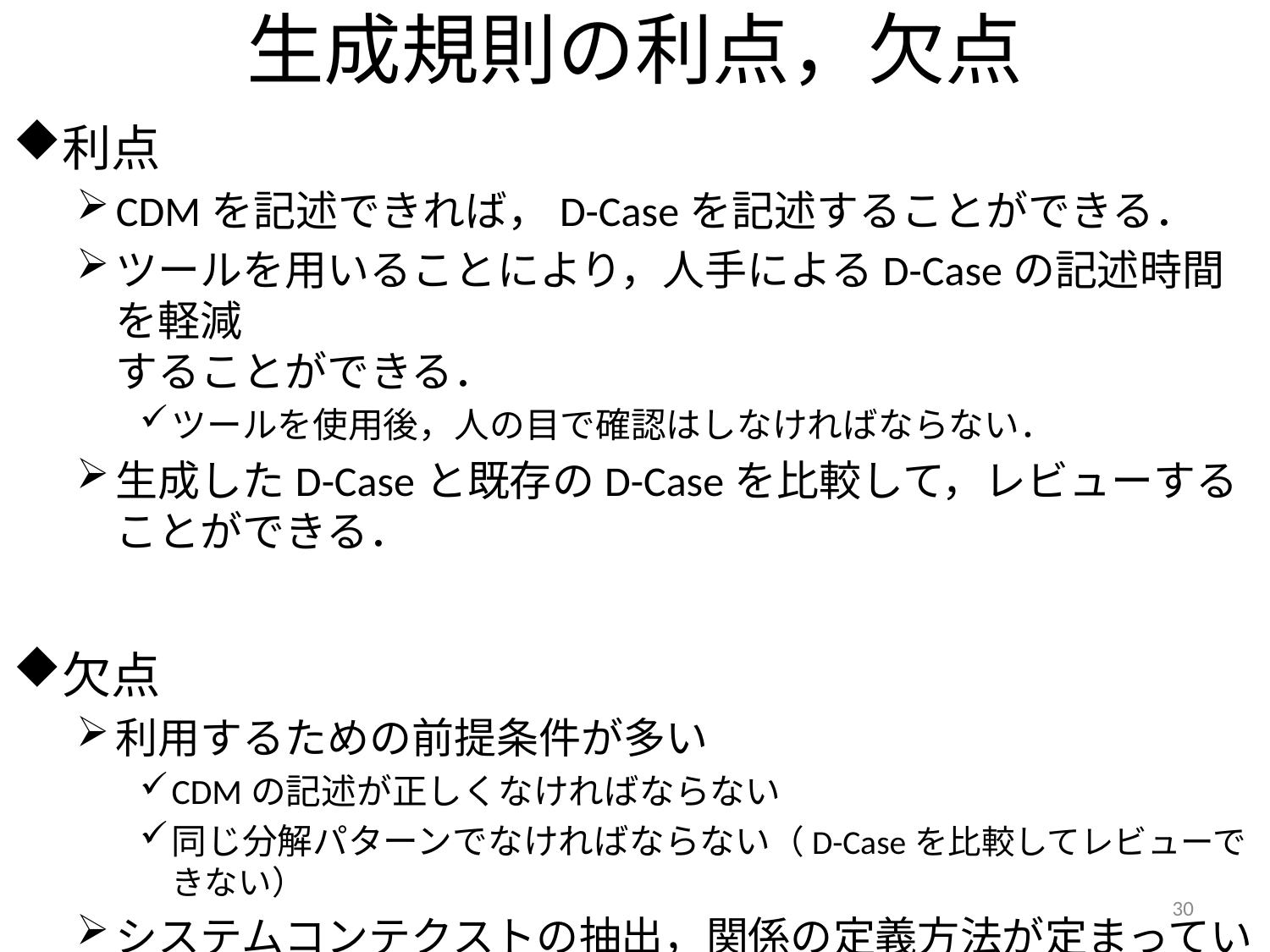

# 生成規則の利点，欠点
利点
CDMを記述できれば，D-Caseを記述することができる．
ツールを用いることにより，人手によるD-Caseの記述時間を軽減
することができる．
ツールを使用後，人の目で確認はしなければならない．
生成したD-Caseと既存のD-Caseを比較して，レビューすることができる．

欠点
利用するための前提条件が多い
CDMの記述が正しくなければならない
同じ分解パターンでなければならない（D-Caseを比較してレビューできない）
システムコンテクストの抽出，関係の定義方法が定まっていない．
現在，研究を行なっている．
30